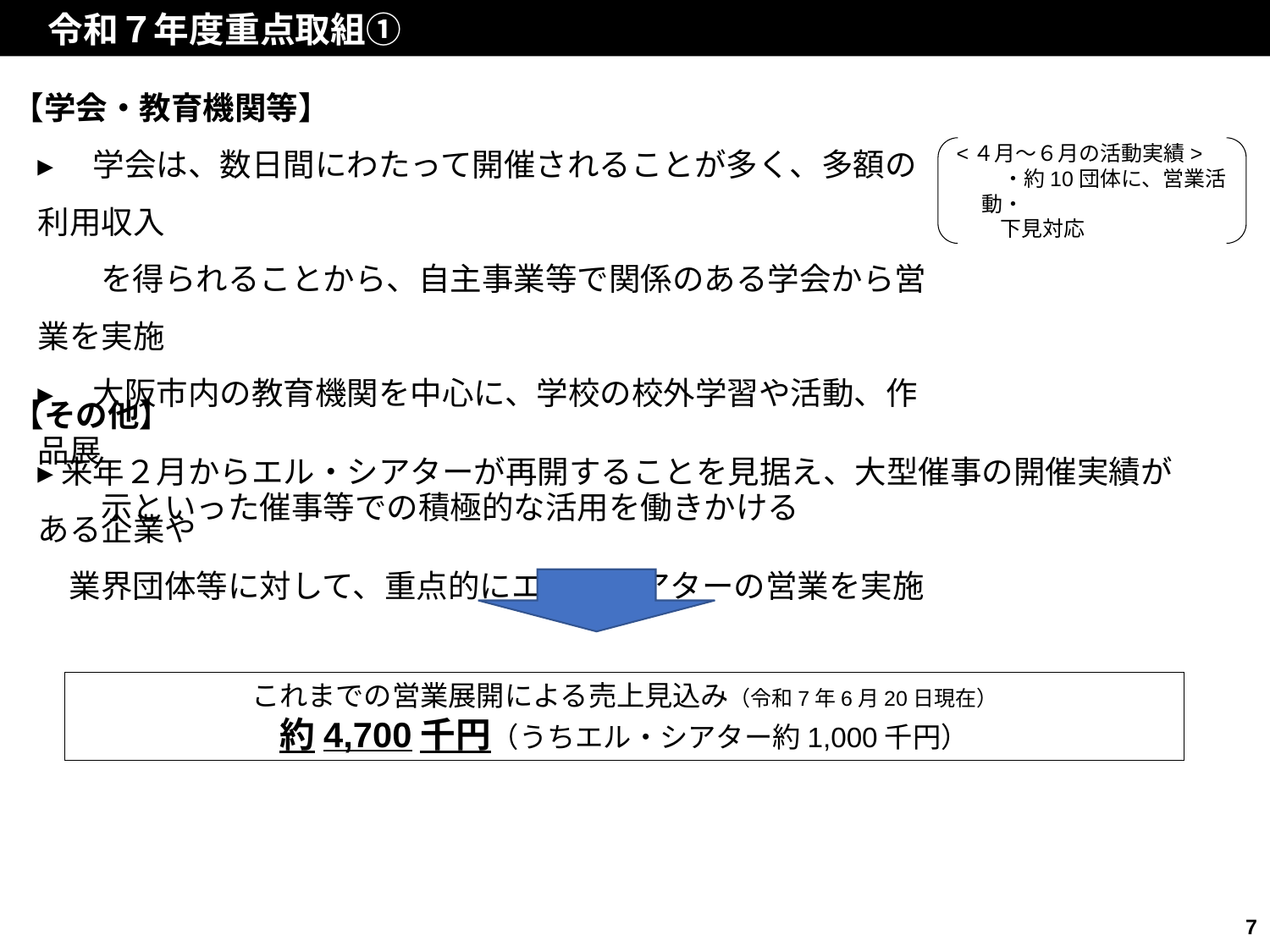

令和７年度重点取組①

【学会・教育機関等】
▸　学会は、数日間にわたって開催されることが多く、多額の利用収入
　　を得られることから、自主事業等で関係のある学会から営業を実施
▸　大阪市内の教育機関を中心に、学校の校外学習や活動、作品展
　　示といった催事等での積極的な活用を働きかける
<４月～６月の活動実績>
　・約10団体に、営業活動・
   下見対応
【その他】
▸来年２月からエル・シアターが再開することを見据え、大型催事の開催実績がある企業や
　業界団体等に対して、重点的にエル・シアターの営業を実施

これまでの営業展開による売上見込み（令和7年6月20日現在）
約4,700千円（うちエル・シアター約1,000千円）
7